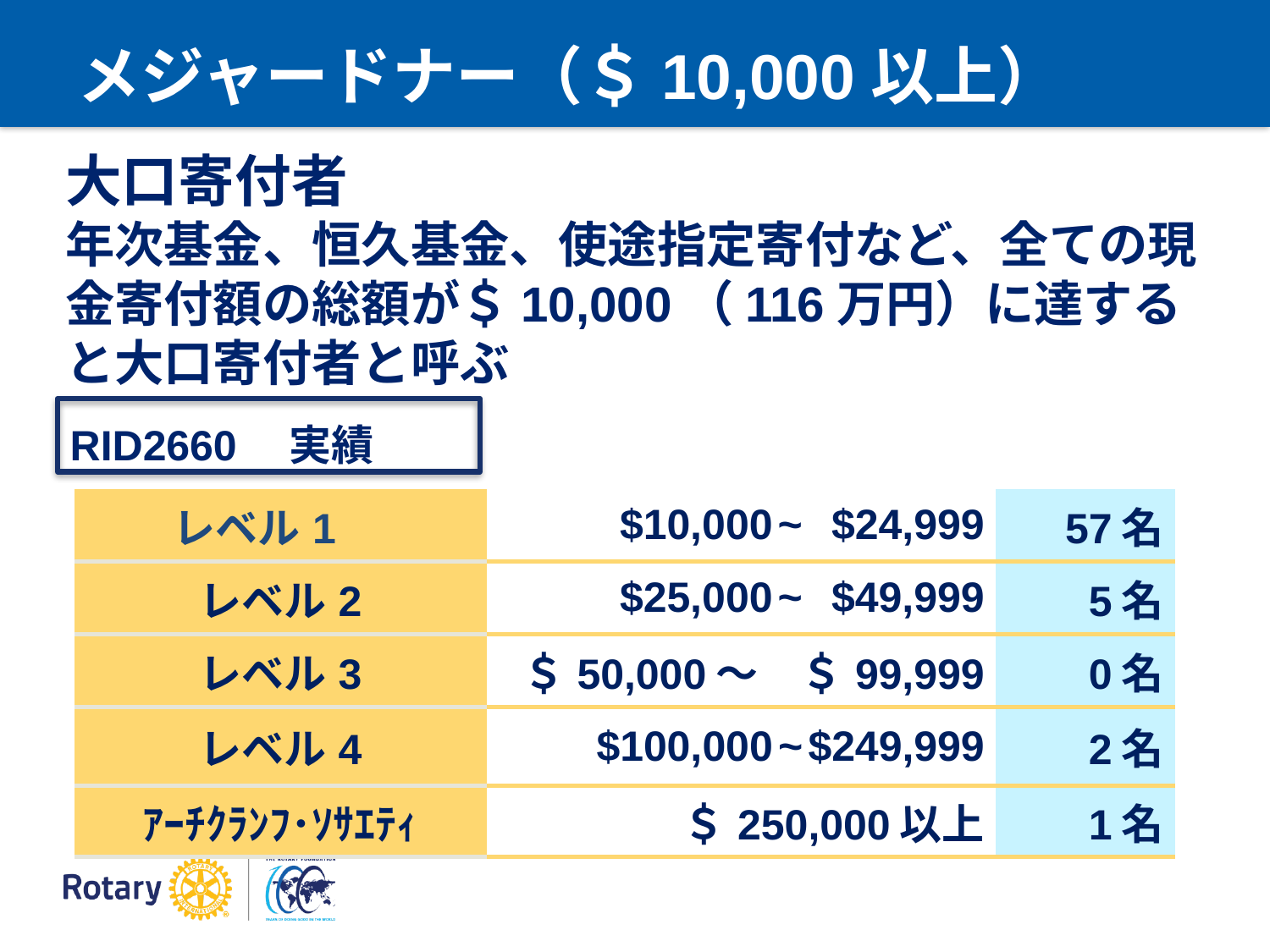

# メジャードナー（＄10,000以上）
大口寄付者
年次基金、恒久基金、使途指定寄付など、全ての現金寄付額の総額が＄10,000（116万円）に達すると大口寄付者と呼ぶ
RID2660　実績

| レベル1 | $10,000~ $24,999 | 57名 |
| --- | --- | --- |
| レベル2 | $25,000~ $49,999 | 5名 |
| レベル3 | ＄50,000～　＄99,999 | 0名 |
| レベル4 | $100,000~$249,999 | 2名 |
| ｱｰﾁｸﾗﾝﾌ･ｿｻｴﾃｨ | ＄250,000以上 | 1名 |